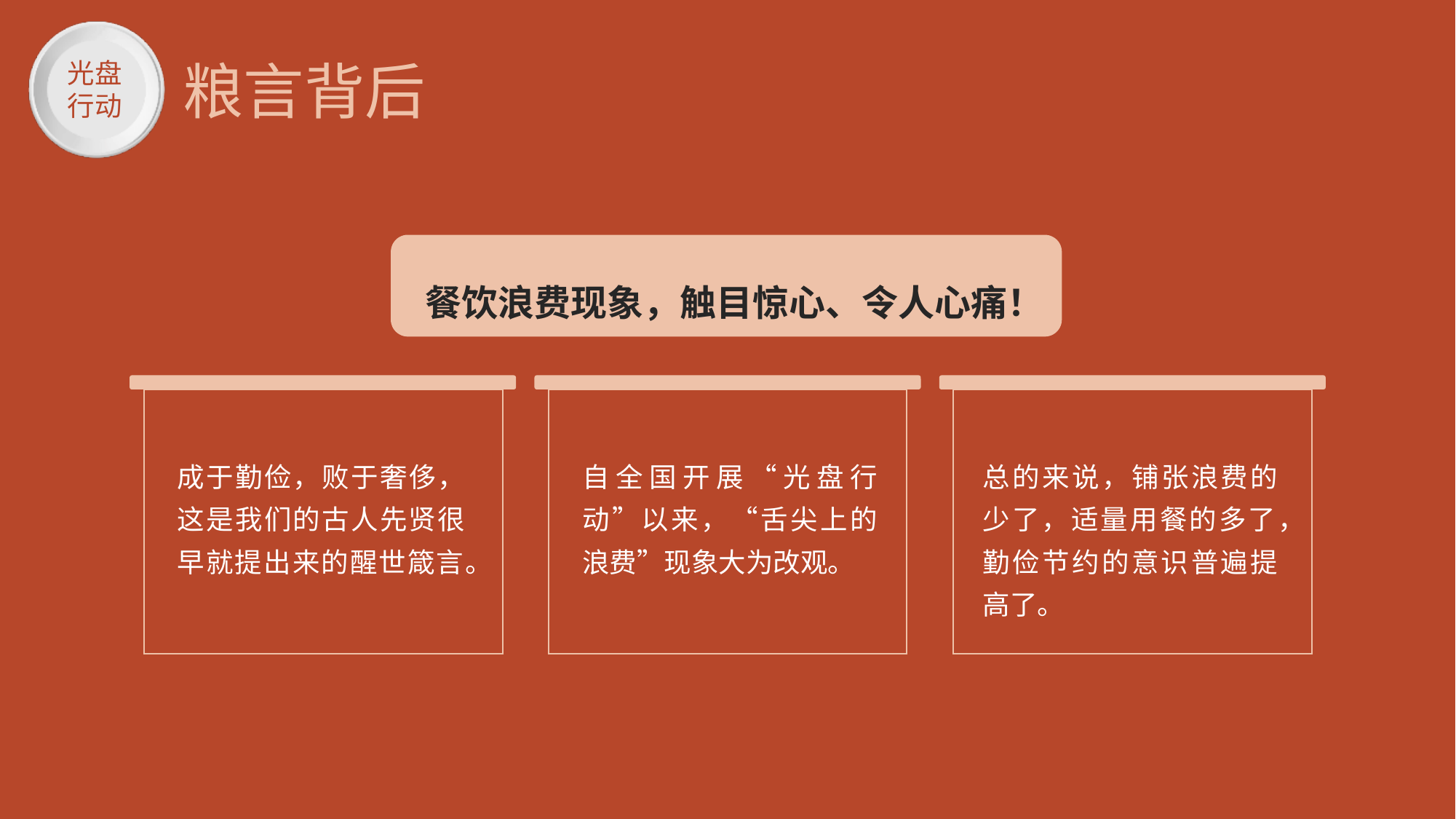

餐饮浪费现象，触目惊心、令人心痛！

成于勤俭，败于奢侈，这是我们的古人先贤很早就提出来的醒世箴言。
自全国开展“光盘行动”以来，“舌尖上的浪费”现象大为改观。
总的来说，铺张浪费的少了，适量用餐的多了，勤俭节约的意识普遍提高了。